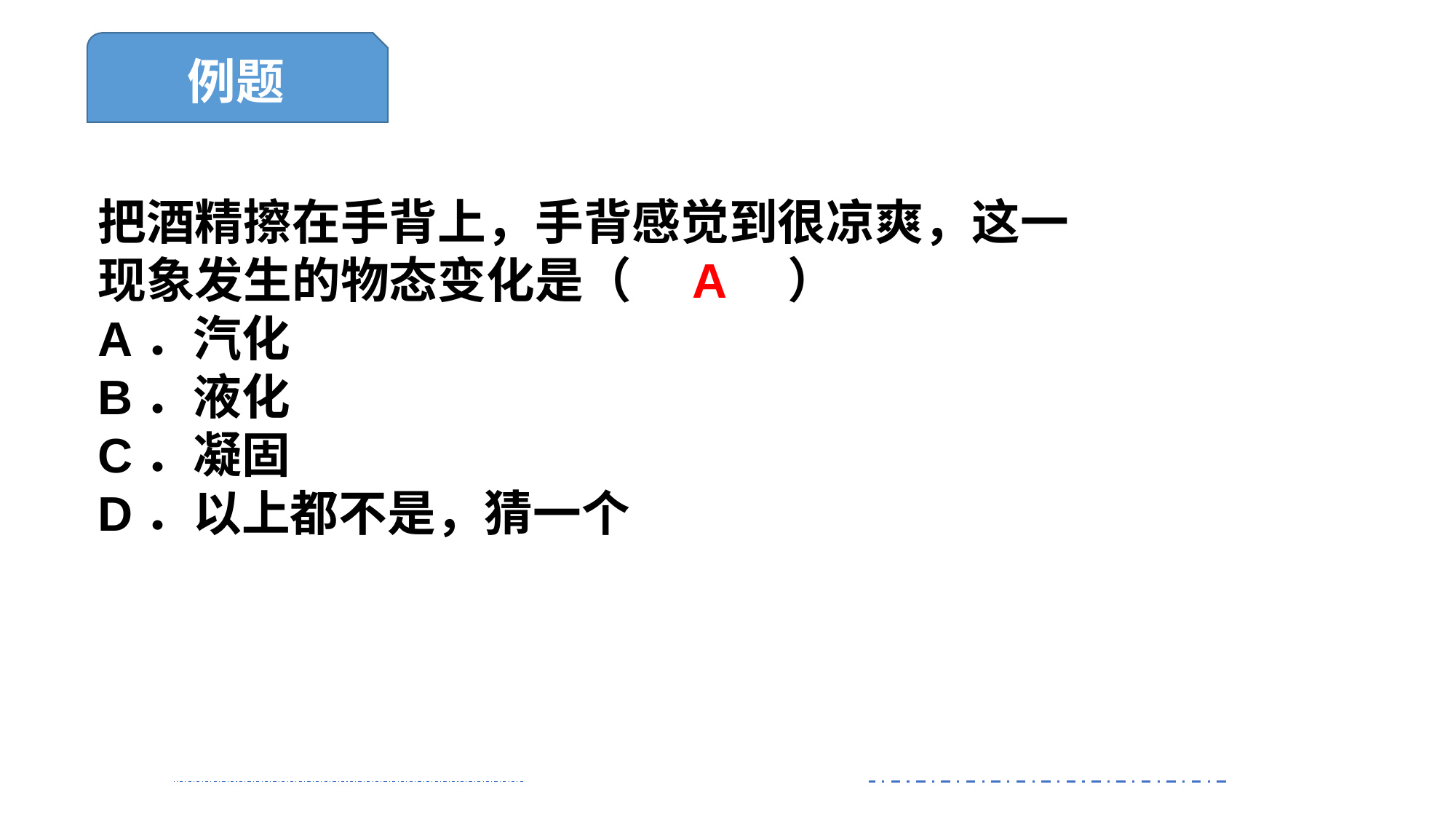

例题
把酒精擦在手背上，手背感觉到很凉爽，这一现象发生的物态变化是（　A　）
A．汽化
B．液化
C．凝固
D．以上都不是，猜一个